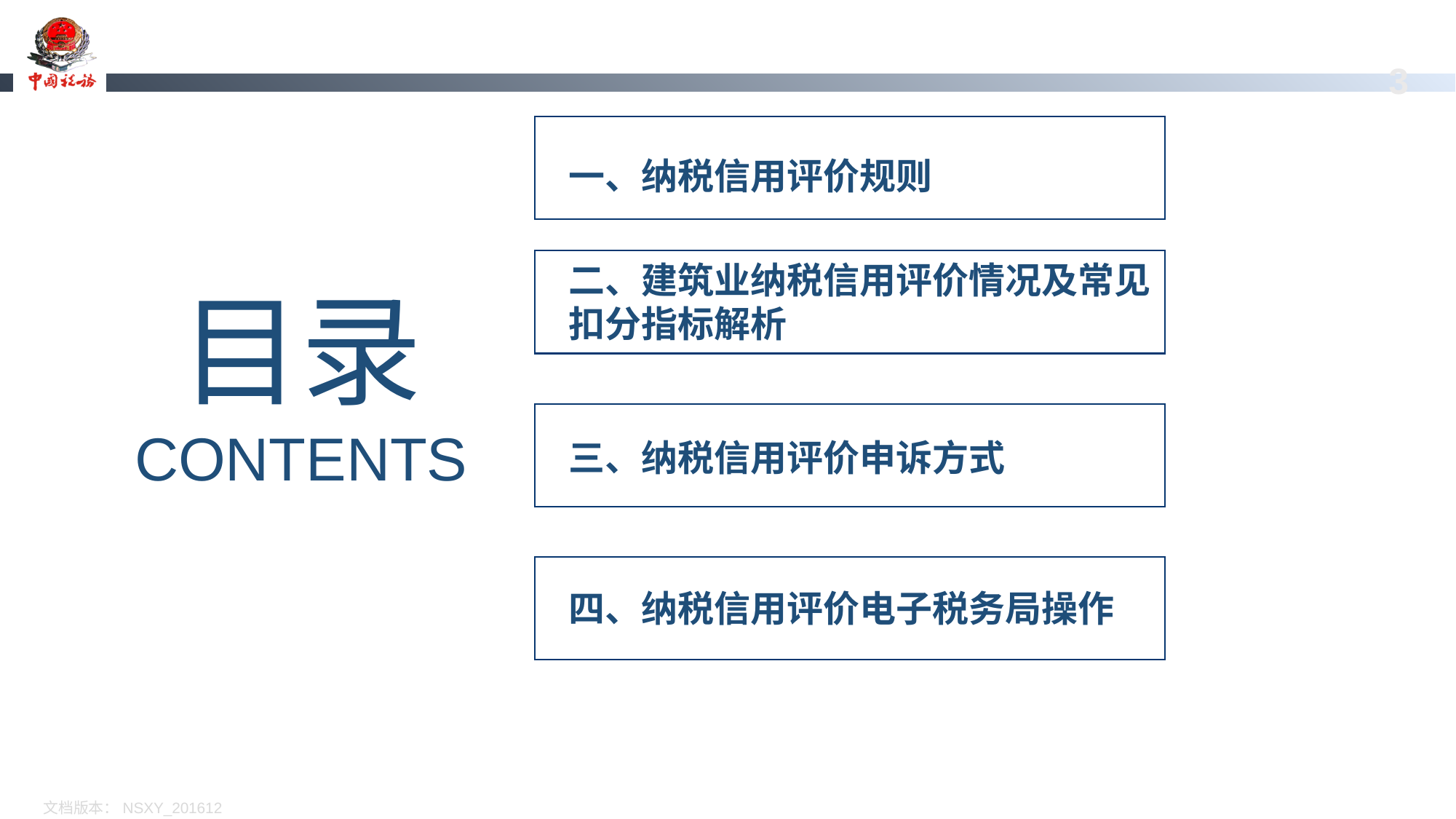

一、纳税信用评价规则

二、建筑业纳税信用评价情况及常见扣分指标解析
目录
CONTENTS

三、纳税信用评价申诉方式

四、纳税信用评价电子税务局操作